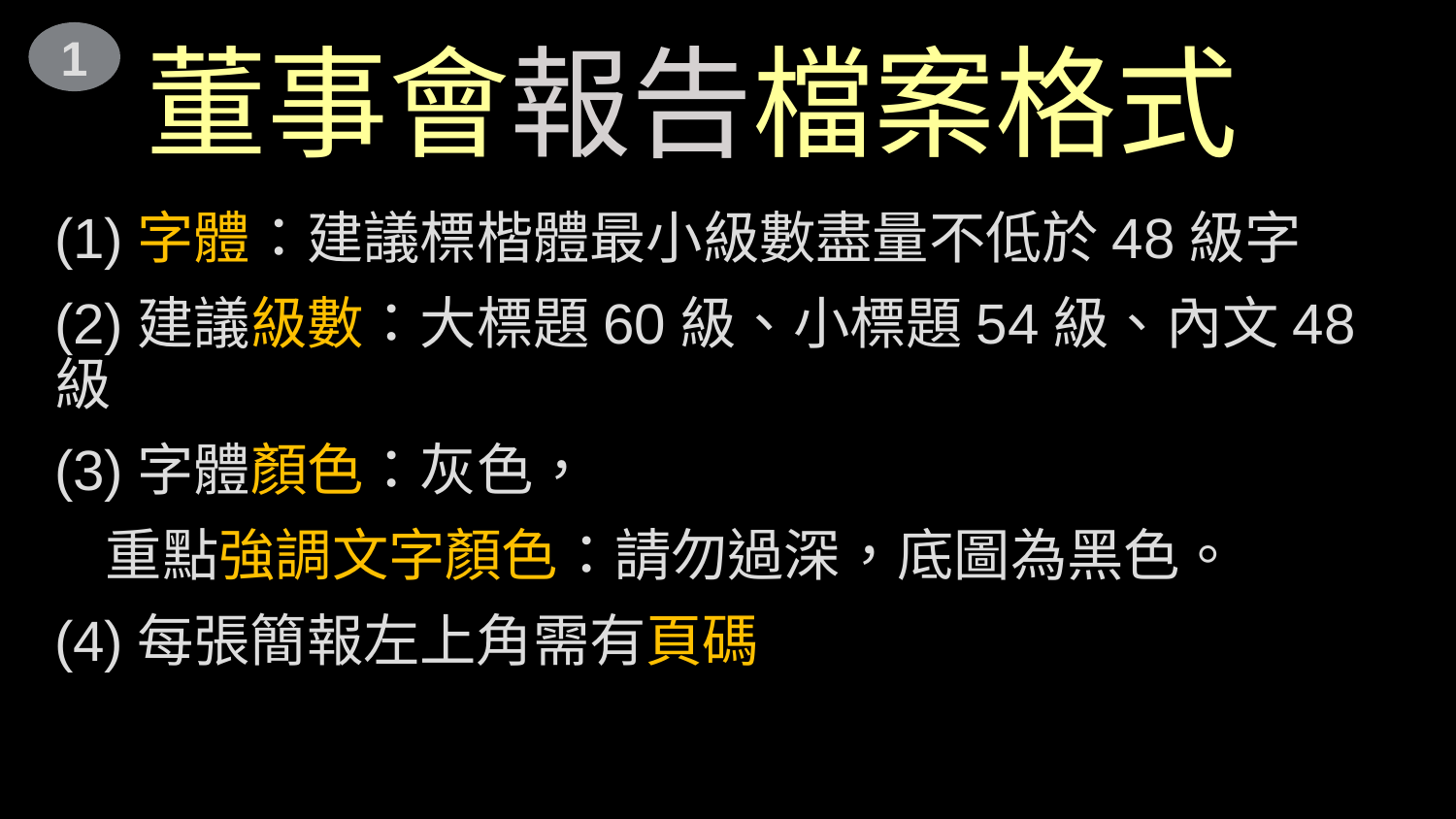

董事會報告檔案格式
(1)字體：建議標楷體最小級數盡量不低於48級字
(2)建議級數：大標題60級、小標題54級、內文48級
(3)字體顏色：灰色，
   重點強調文字顏色：請勿過深，底圖為黑色。
(4)每張簡報左上角需有頁碼